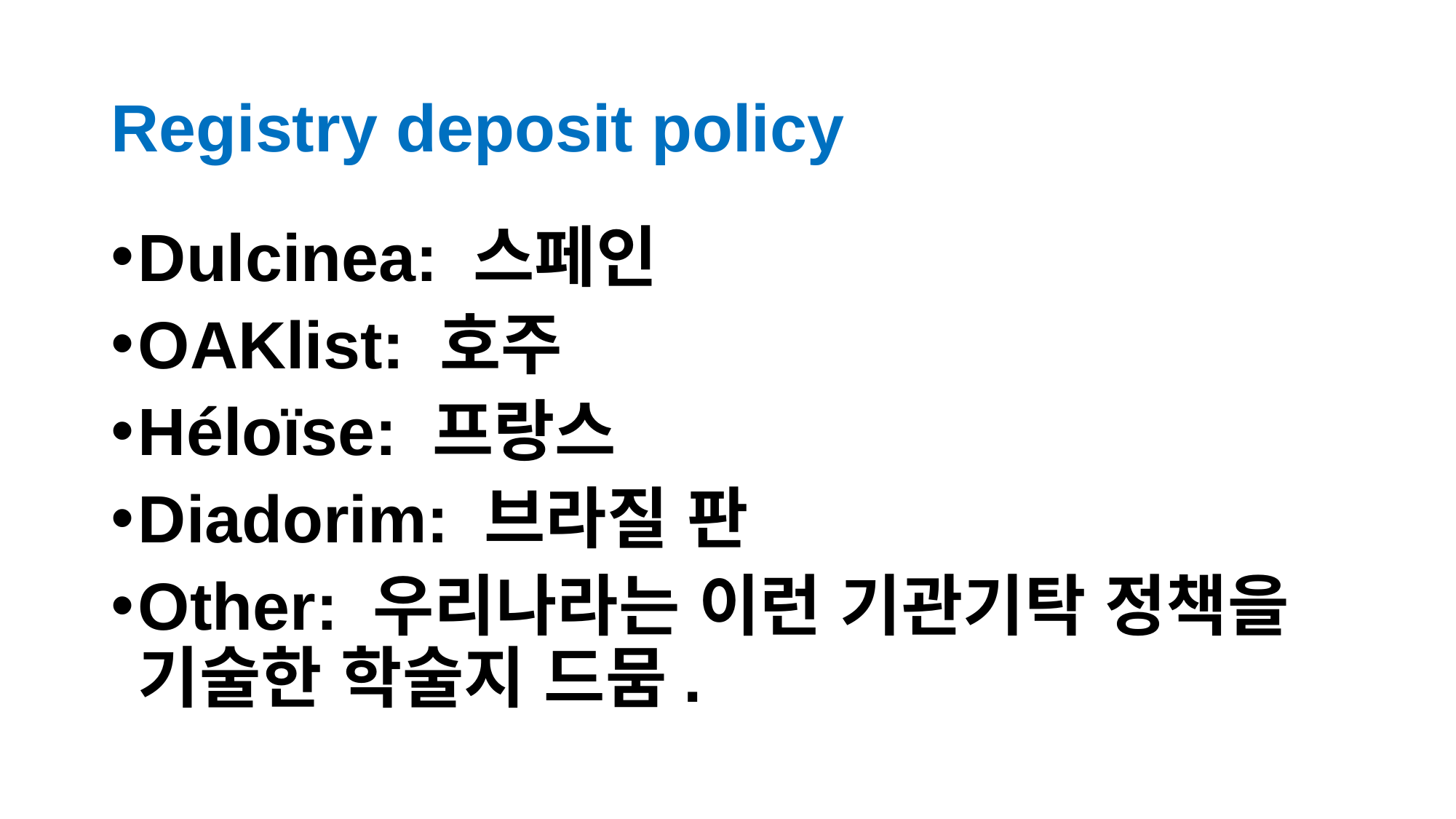

# Registry deposit policy
Dulcinea: 스페인
OAKlist: 호주
Héloïse: 프랑스
Diadorim: 브라질 판
Other: 우리나라는 이런 기관기탁 정책을 기술한 학술지 드뭄.